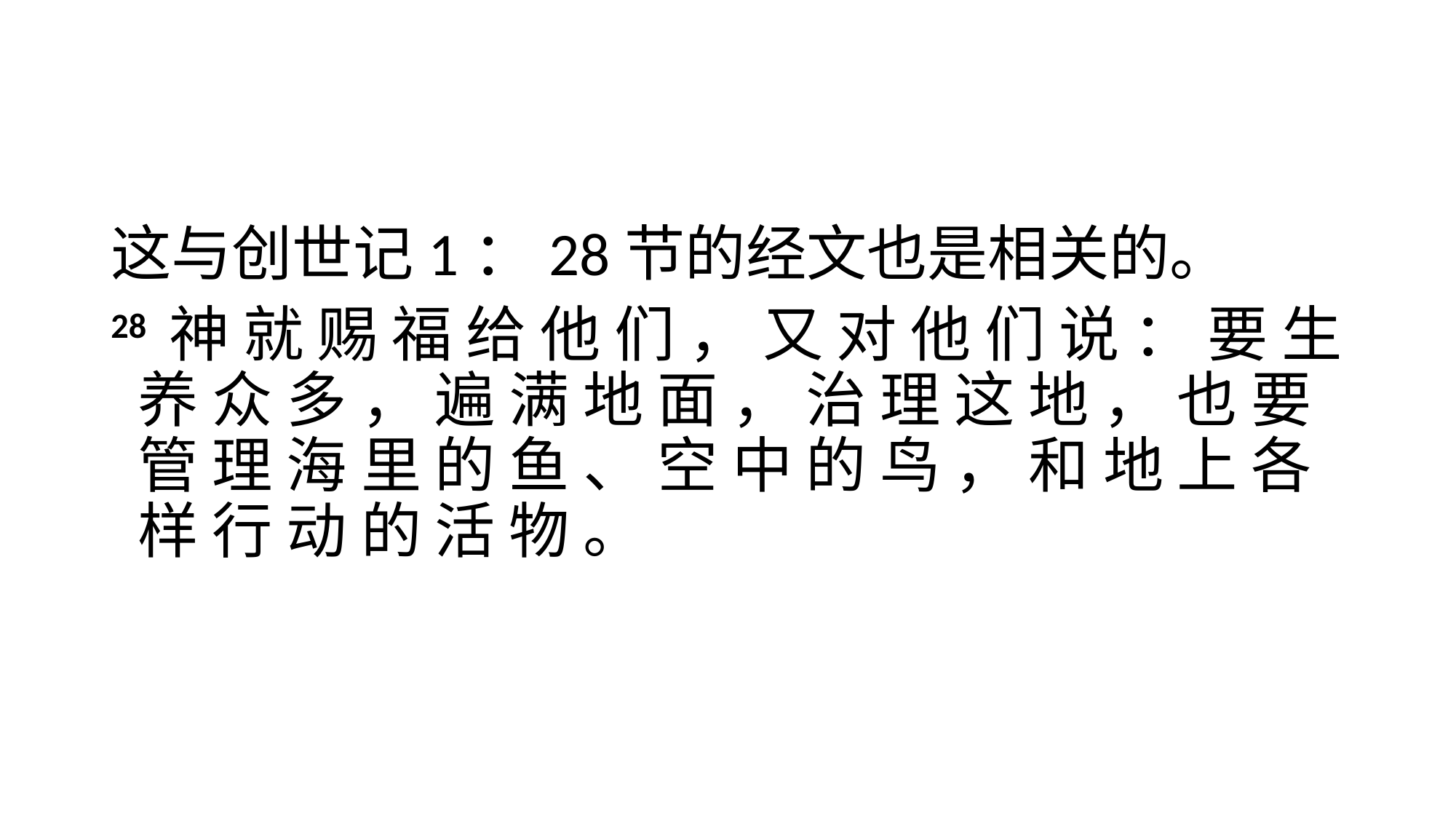

#
这与创世记1：28节的经文也是相关的。
28 神 就 赐 福 给 他 们 ， 又 对 他 们 说 ： 要 生 养 众 多 ， 遍 满 地 面 ， 治 理 这 地 ， 也 要 管 理 海 里 的 鱼 、 空 中 的 鸟 ， 和 地 上 各 样 行 动 的 活 物 。